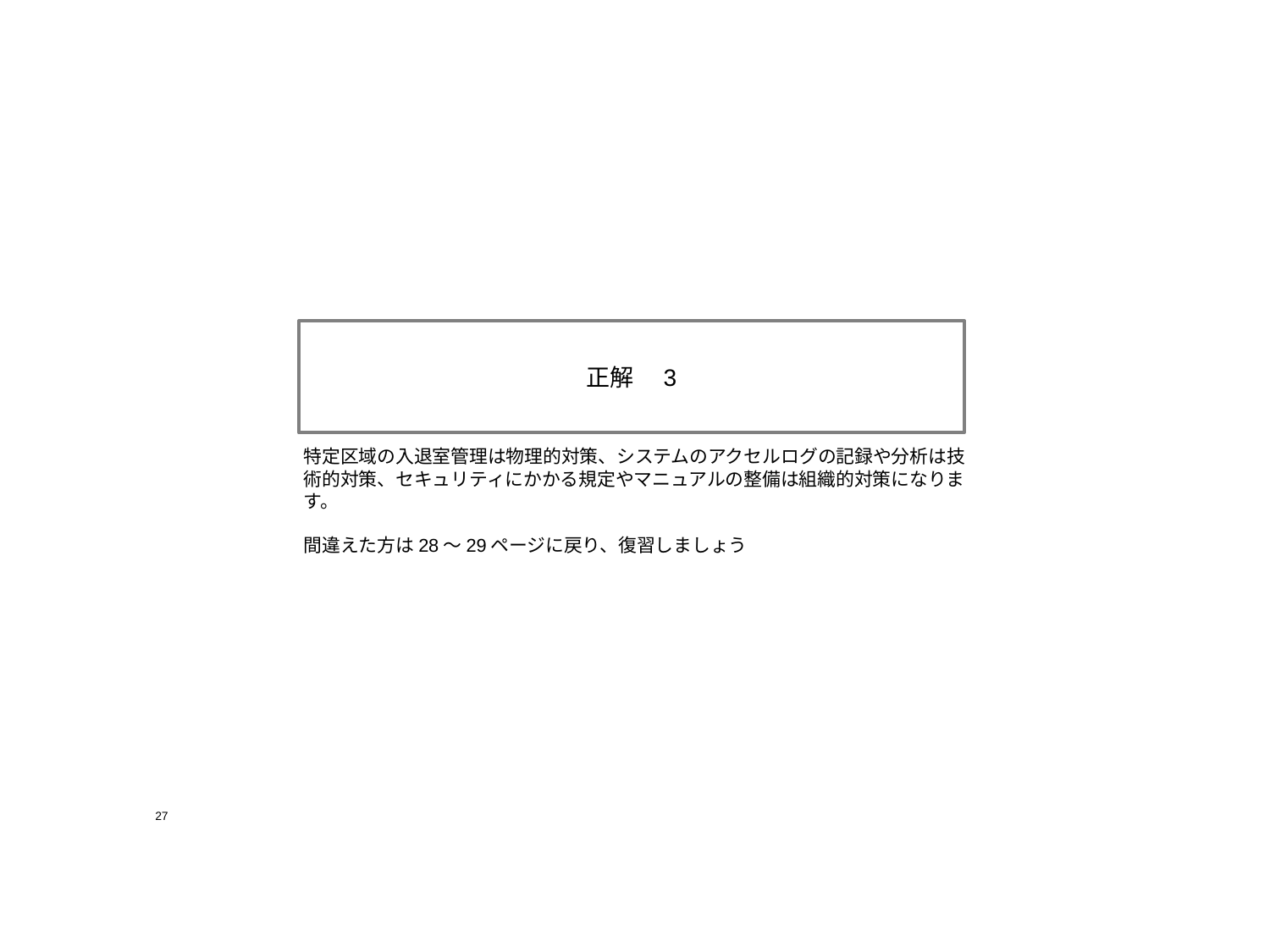

正解　3
特定区域の入退室管理は物理的対策、システムのアクセルログの記録や分析は技術的対策、セキュリティにかかる規定やマニュアルの整備は組織的対策になります。

間違えた方は28～29ページに戻り、復習しましょう
27